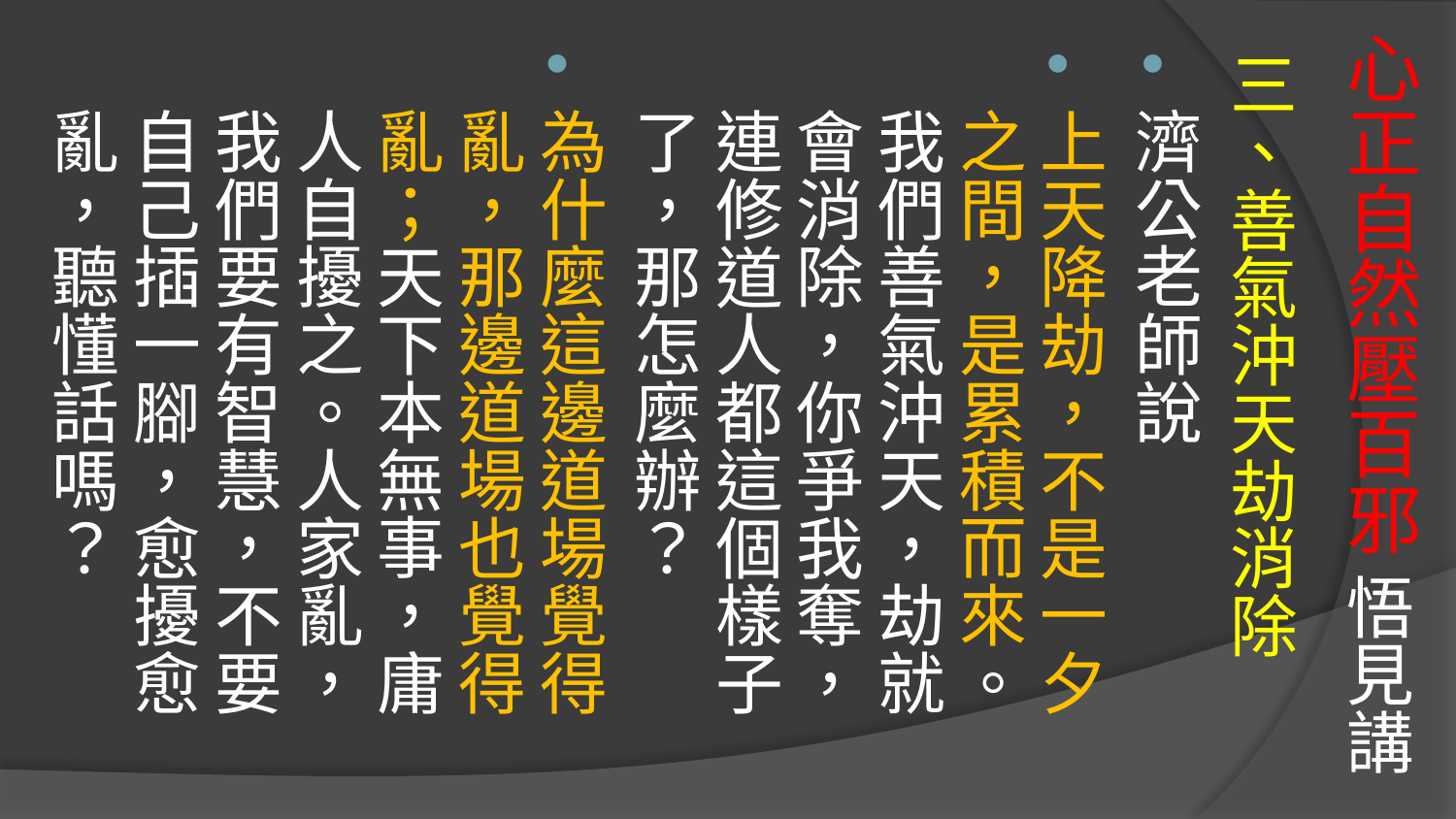

# 心正自然壓百邪 悟見講
三、善氣沖天劫消除
濟公老師說
上天降劫，不是一夕之間，是累積而來。我們善氣沖天，劫就會消除，你爭我奪，連修道人都這個樣子了，那怎麼辦？
為什麼這邊道場覺得亂，那邊道場也覺得亂；天下本無事，庸人自擾之。人家亂，我們要有智慧，不要自己插一腳，愈擾愈亂，聽懂話嗎？